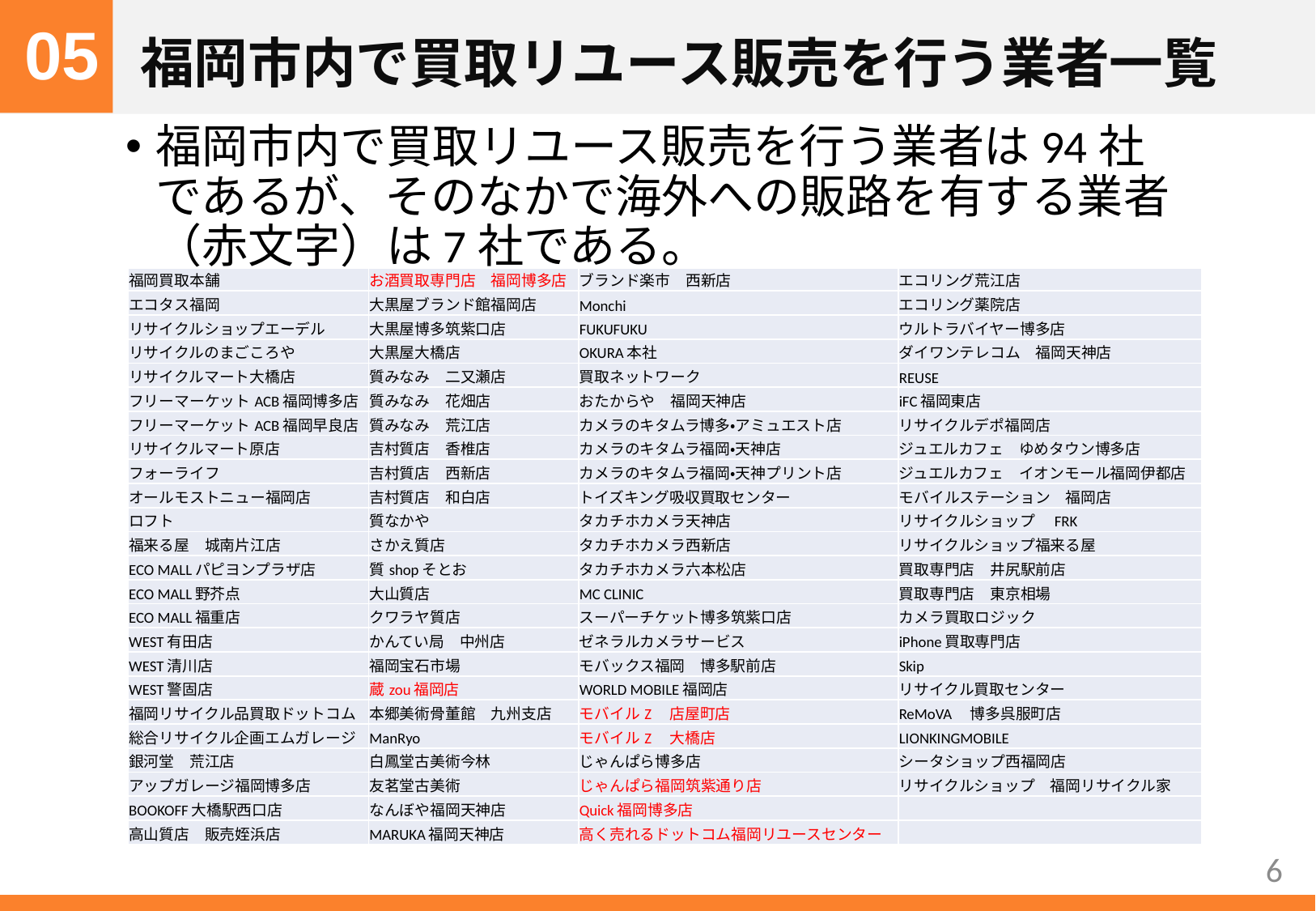

05
# 福岡市内で買取リユース販売を行う業者一覧
福岡市内で買取リユース販売を行う業者は94社であるが、そのなかで海外への販路を有する業者（赤文字）は7社である。
| 福岡買取本舗 | お酒買取専門店　福岡博多店 | ブランド楽市　西新店 | エコリング荒江店 |
| --- | --- | --- | --- |
| エコタス福岡 | 大黒屋ブランド館福岡店 | Monchi | エコリング薬院店 |
| リサイクルショップエーデル | 大黒屋博多筑紫口店 | FUKUFUKU | ウルトラバイヤー博多店 |
| リサイクルのまごころや | 大黒屋大橋店 | OKURA本社 | ダイワンテレコム　福岡天神店 |
| リサイクルマート大橋店 | 質みなみ　二又瀬店 | 買取ネットワーク | REUSE |
| フリーマーケットACB福岡博多店 | 質みなみ　花畑店 | おたからや　福岡天神店 | iFC福岡東店 |
| フリーマーケットACB福岡早良店 | 質みなみ　荒江店 | カメラのキタムラ博多・アミュエスト店 | リサイクルデポ福岡店 |
| リサイクルマート原店 | 吉村質店　香椎店 | カメラのキタムラ福岡・天神店 | ジュエルカフェ　ゆめタウン博多店 |
| フォーライフ | 吉村質店　西新店 | カメラのキタムラ福岡・天神プリント店 | ジュエルカフェ　イオンモール福岡伊都店 |
| オールモストニュー福岡店 | 吉村質店　和白店 | トイズキング吸収買取センター | モバイルステーション　福岡店 |
| ロフト | 質なかや | タカチホカメラ天神店 | リサイクルショップ　FRK |
| 福来る屋　城南片江店 | さかえ質店 | タカチホカメラ西新店 | リサイクルショップ福来る屋 |
| ECO MALLパピヨンプラザ店 | 質shopそとお | タカチホカメラ六本松店 | 買取専門店　井尻駅前店 |
| ECO MALL野芥点 | 大山質店 | MC CLINIC | 買取専門店　東京相場 |
| ECO MALL福重店 | クワラヤ質店 | スーパーチケット博多筑紫口店 | カメラ買取ロジック |
| WEST有田店 | かんてい局　中州店 | ゼネラルカメラサービス | iPhone買取専門店 |
| WEST清川店 | 福岡宝石市場 | モバックス福岡　博多駅前店 | Skip |
| WEST警固店 | 蔵zou福岡店 | WORLD MOBILE福岡店 | リサイクル買取センター |
| 福岡リサイクル品買取ドットコム | 本郷美術骨董館　九州支店 | モバイルZ　店屋町店 | ReMoVA　博多呉服町店 |
| 総合リサイクル企画エムガレージ | ManRyo | モバイルZ　大橋店 | LIONKINGMOBILE |
| 銀河堂　荒江店 | 白鳳堂古美術今林 | じゃんぱら博多店 | シータショップ西福岡店 |
| アップガレージ福岡博多店 | 友茗堂古美術 | じゃんぱら福岡筑紫通り店 | リサイクルショップ　福岡リサイクル家 |
| BOOKOFF大橋駅西口店 | なんぼや福岡天神店 | Quick福岡博多店 |  |
| 高山質店　販売姪浜店 | MARUKA福岡天神店 | 高く売れるドットコム福岡リユースセンター |  |
6